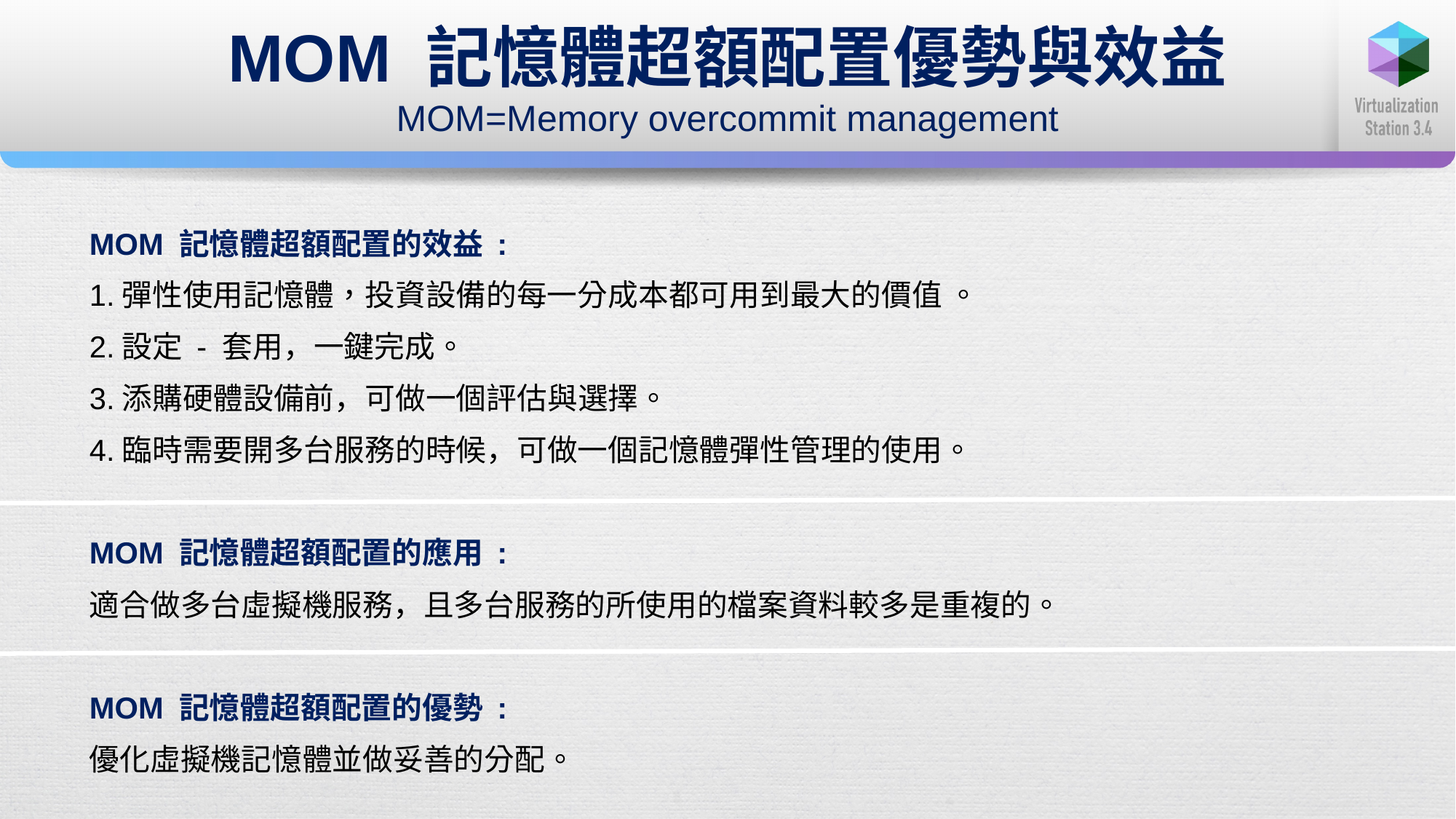

# MOM 記憶體超額配置優勢與效益 MOM=Memory overcommit management
MOM 記憶體超額配置的效益 :​
彈性使用記憶體，投資設備的每一分成本都可用到最大的價值 。
設定 - 套用，一鍵完成。
添購硬體設備前，可做一個評估與選擇。
臨時需要開多台服務的時候，可做一個記憶體彈性管理的使用。

MOM 記憶體超額配置的應用 : ​
適合做多台虛擬機服務，且多台服務的所使用的檔案資料較多是重複的。
 ​
MOM 記憶體超額配置的優勢 :​
優化虛擬機記憶體並做妥善的分配。